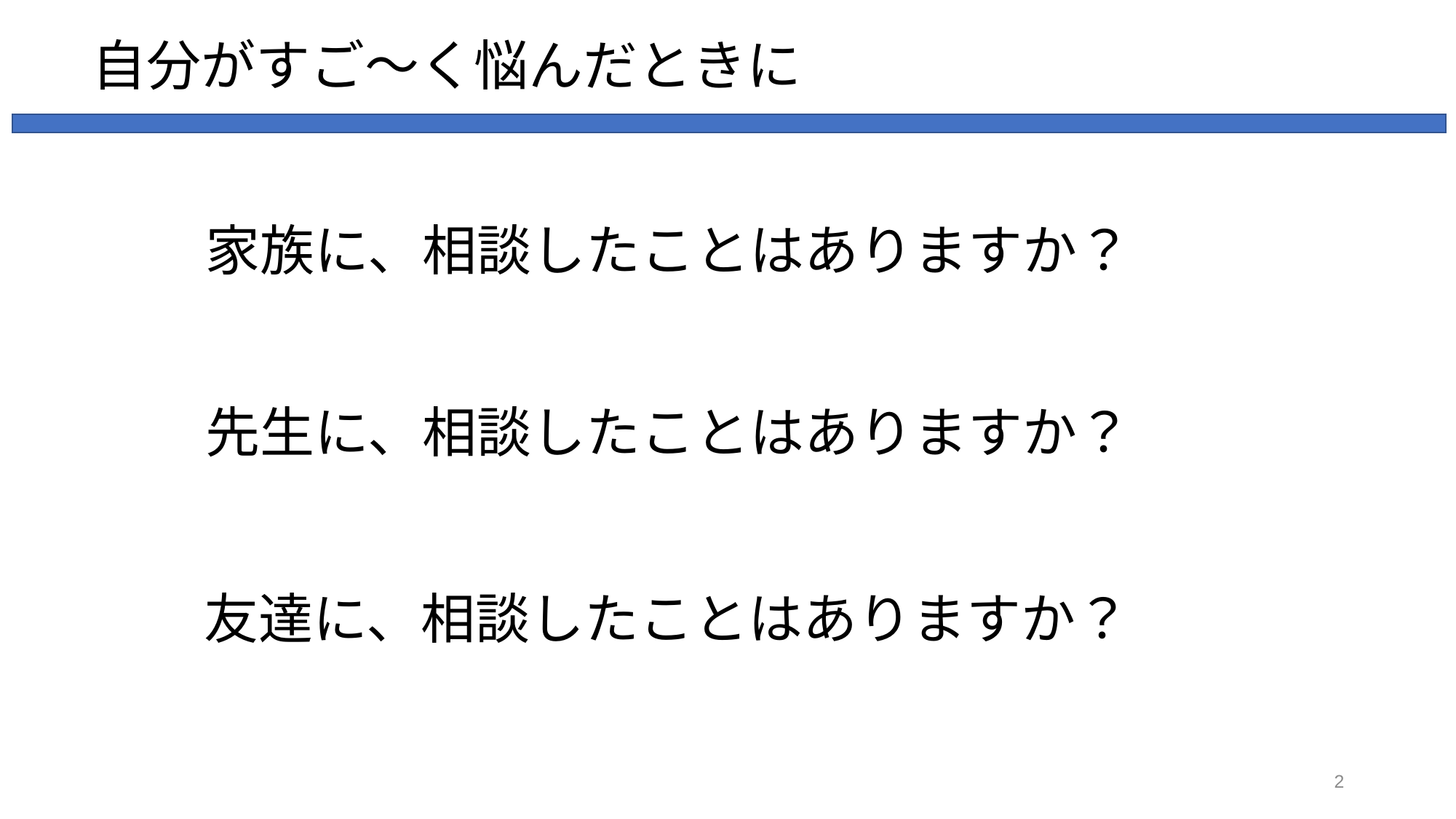

自分がすご～く悩んだときに

家族に、相談したことはありますか？
先生に、相談したことはありますか？
友達に、相談したことはありますか？
2